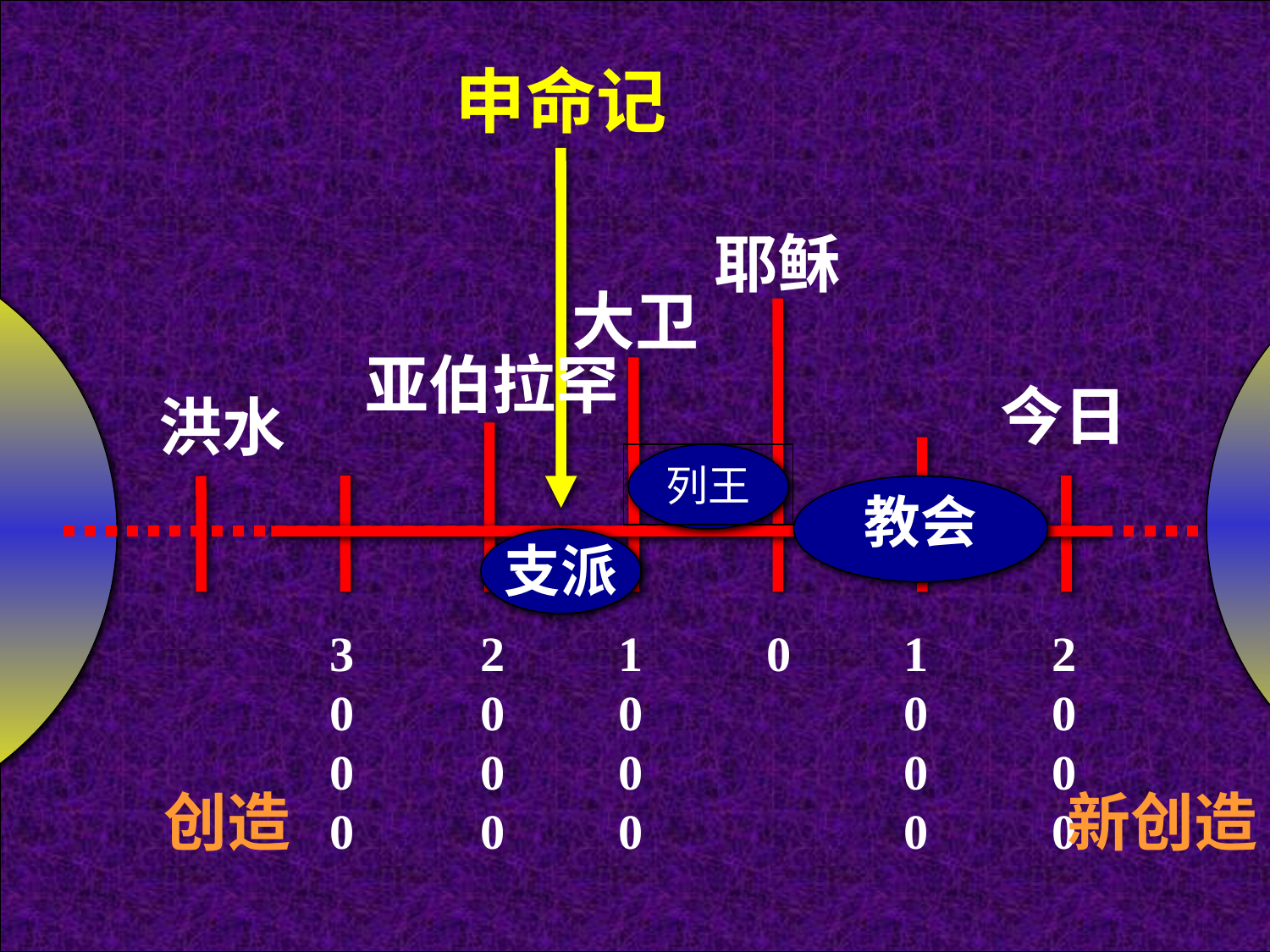

申命记

耶稣

大卫

亚伯拉罕

今日
洪水

列王

教会

支派

3000
2000
1000
0
1000
2000
创造
新创造